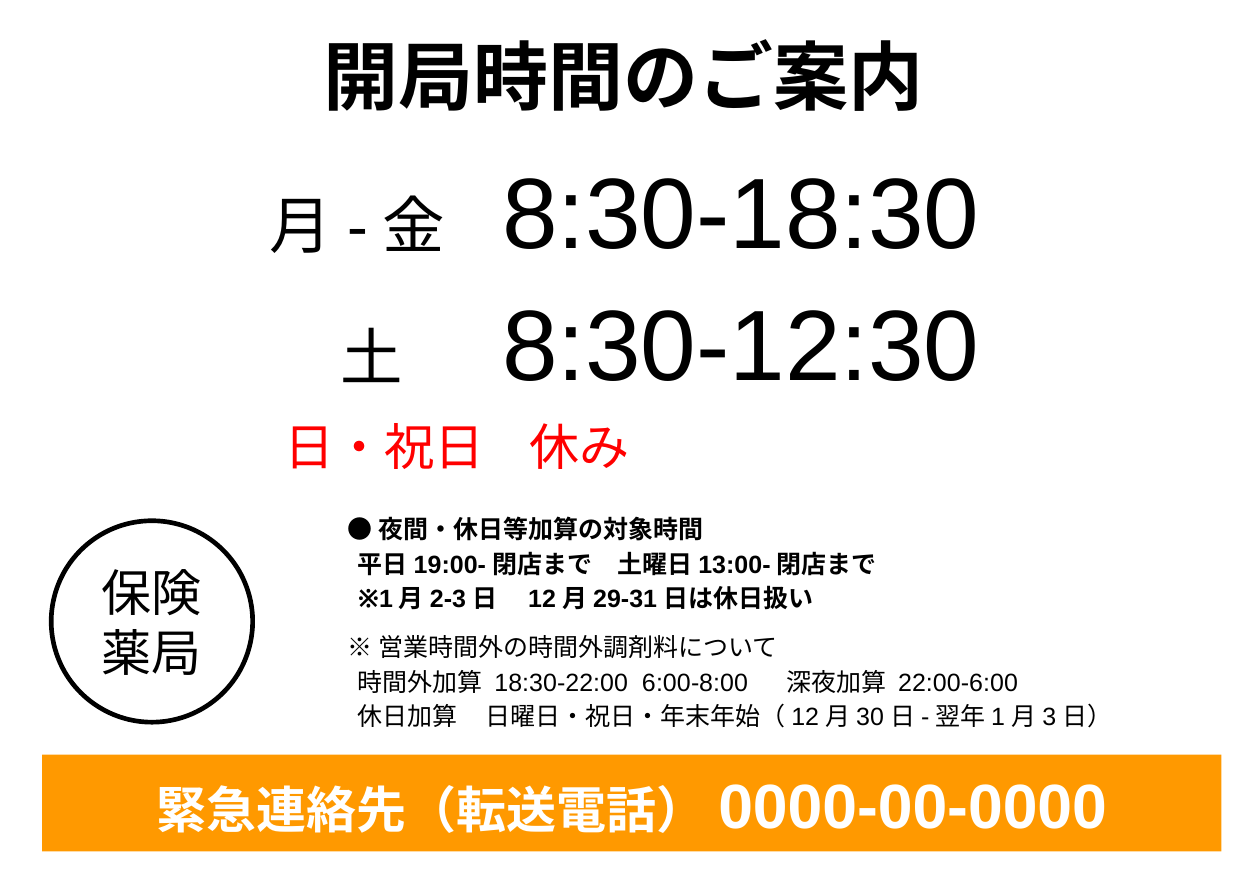

開局時間のご案内
月-金   8:30-18:30
 土      8:30-12:30
 日・祝日    休み
# ●夜間・休日等加算の対象時間
平日19:00-閉店まで　土曜日13:00-閉店まで
※1月2-3日　12月29-31日は休日扱い
※営業時間外の時間外調剤料について
時間外加算 18:30-22:00  6:00-8:00 　深夜加算 22:00-6:00
休日加算     日曜日・祝日・年末年始（12月30日-翌年1月3日）
保険
薬局
緊急連絡先（転送電話）0000-00-0000